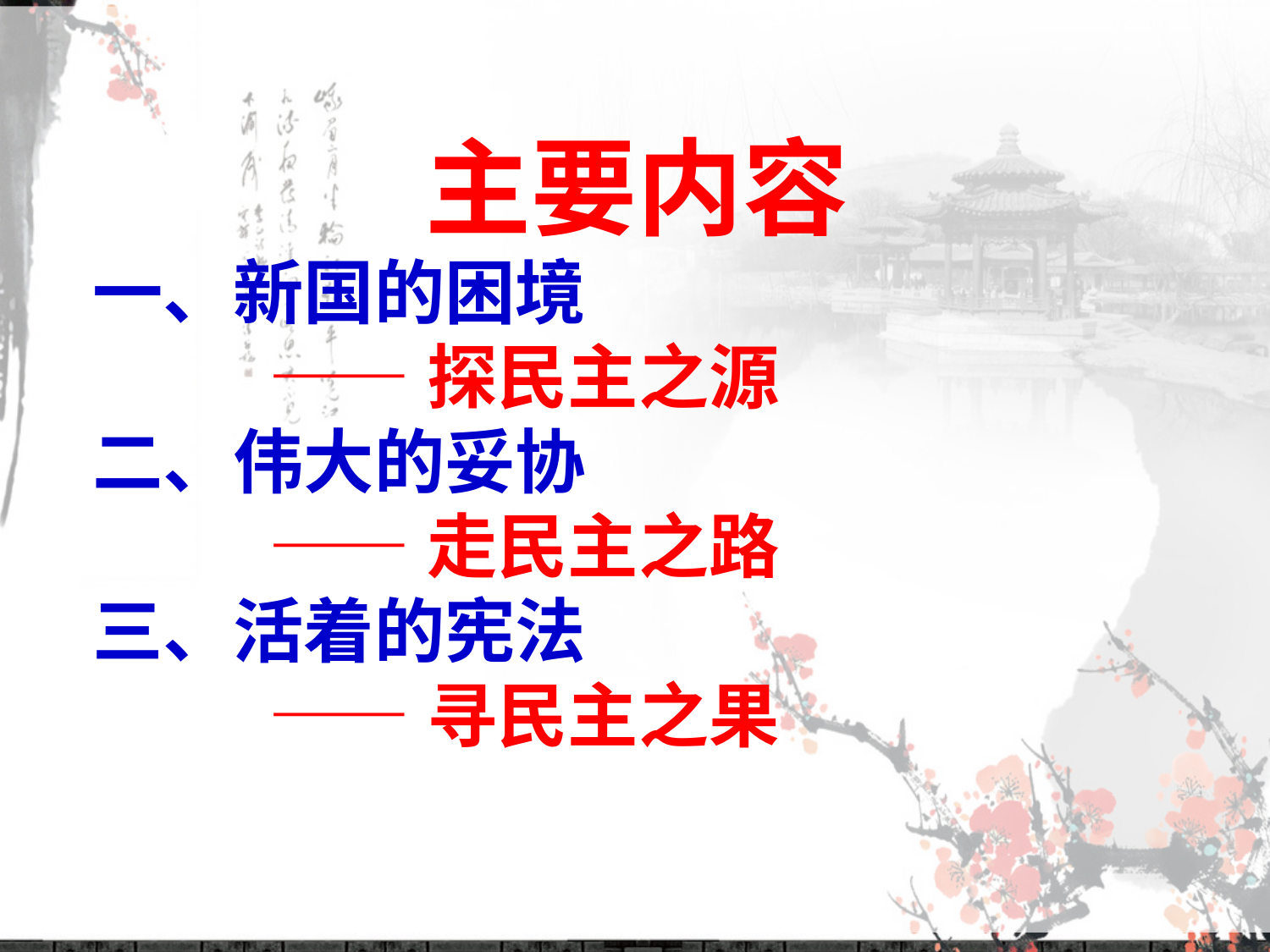

主要内容
一、新国的困境
           ——探民主之源
二、伟大的妥协
           ——走民主之路
三、活着的宪法
           ——寻民主之果